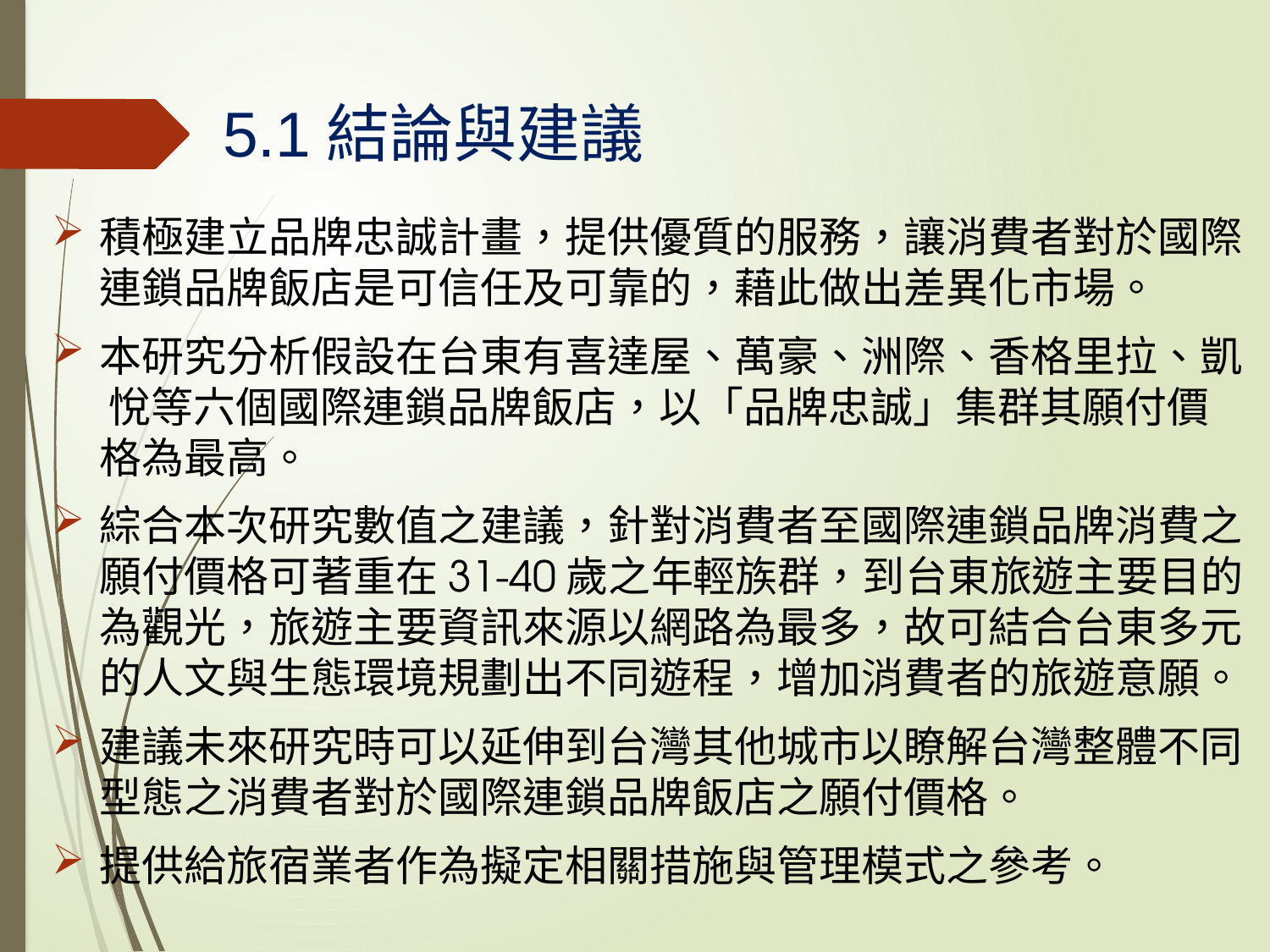

# 5.1結論與建議
積極建立品牌忠誠計畫，提供優質的服務，讓消費者對於國際連鎖品牌飯店是可信任及可靠的，藉此做出差異化市場。
本研究分析假設在台東有喜達屋、萬豪、洲際、香格里拉、凱  悅等六個國際連鎖品牌飯店，以「品牌忠誠」集群其願付價格為最高。
綜合本次研究數值之建議，針對消費者至國際連鎖品牌消費之願付價格可著重在31-40歲之年輕族群，到台東旅遊主要目的為觀光，旅遊主要資訊來源以網路為最多，故可結合台東多元的人文與生態環境規劃出不同遊程，增加消費者的旅遊意願。
建議未來研究時可以延伸到台灣其他城市以瞭解台灣整體不同型態之消費者對於國際連鎖品牌飯店之願付價格。
提供給旅宿業者作為擬定相關措施與管理模式之參考。